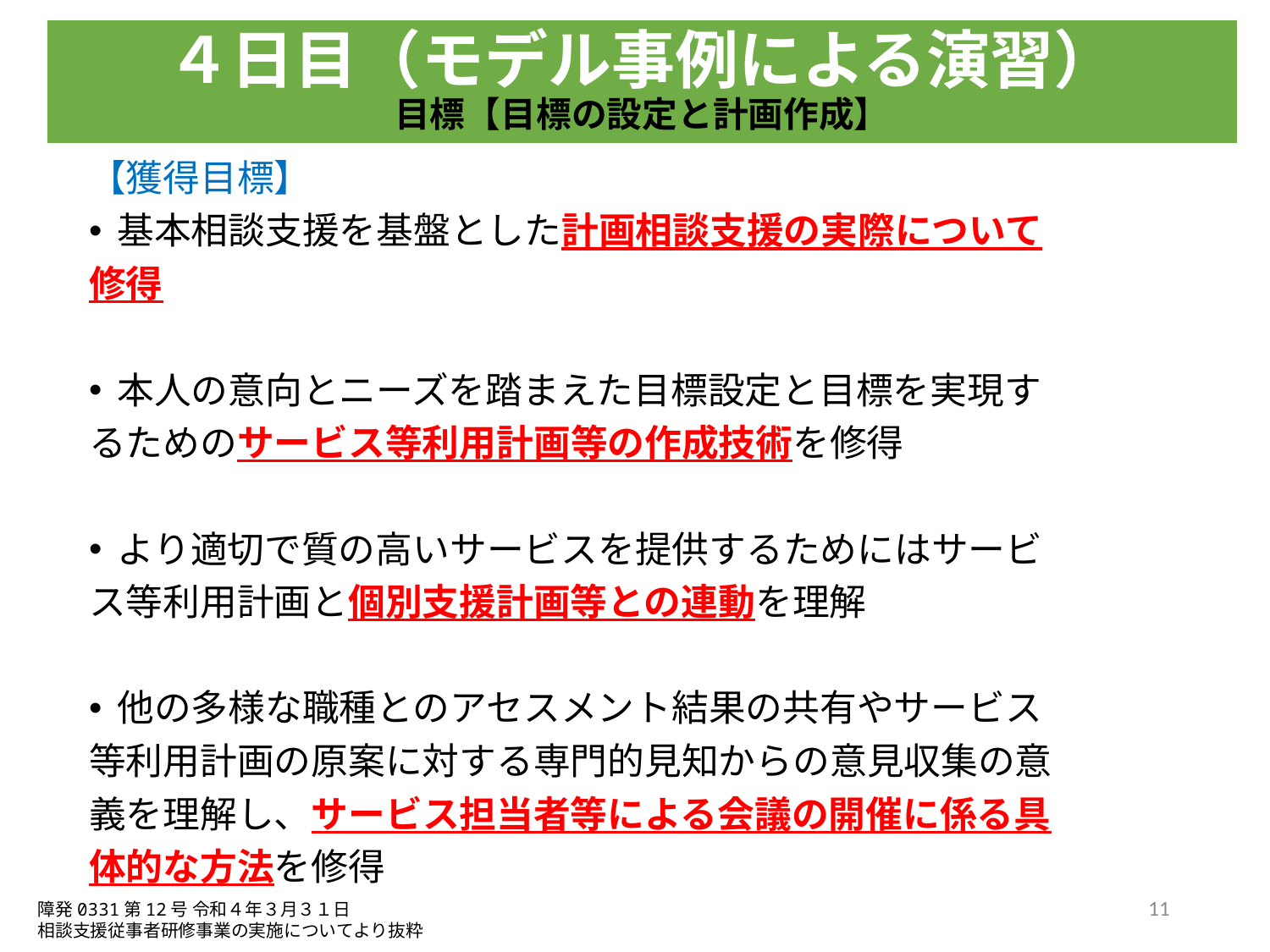

# ４日目（モデル事例による演習） 目標【目標の設定と計画作成】
【獲得目標】
基本相談支援を基盤とした計画相談支援の実際について
修得

本人の意向とニーズを踏まえた目標設定と目標を実現す
るためのサービス等利用計画等の作成技術を修得

より適切で質の高いサービスを提供するためにはサービ
ス等利用計画と個別支援計画等との連動を理解

他の多様な職種とのアセスメント結果の共有やサービス
等利用計画の原案に対する専門的見知からの意見収集の意
義を理解し、サービス担当者等による会議の開催に係る具
体的な方法を修得

11
障発0331第12号 令和４年３月３１日
相談支援従事者研修事業の実施についてより抜粋